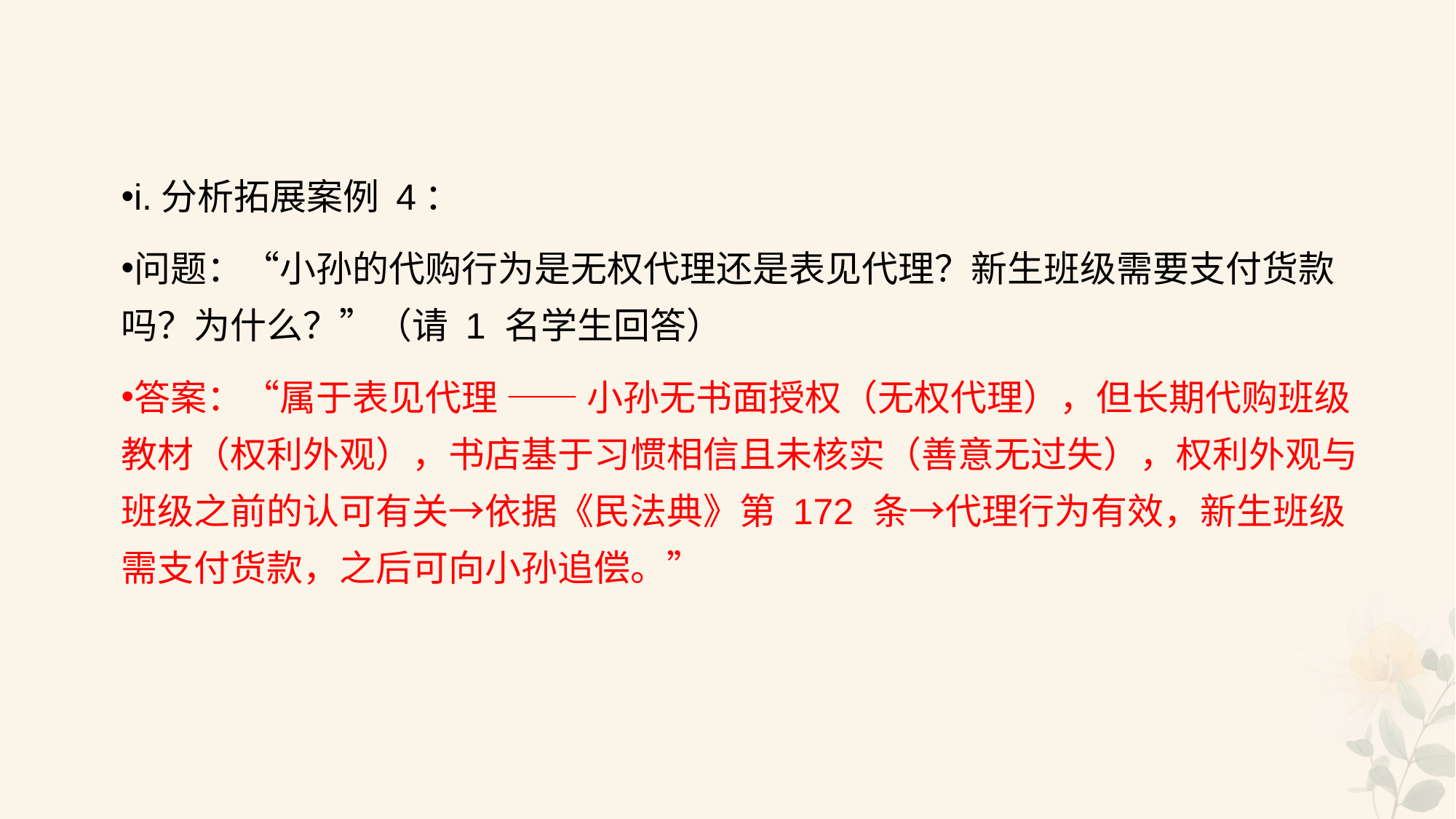

#
i.分析拓展案例 4：
问题：“小孙的代购行为是无权代理还是表见代理？新生班级需要支付货款吗？为什么？”（请 1 名学生回答）
答案：“属于表见代理 —— 小孙无书面授权（无权代理），但长期代购班级教材（权利外观），书店基于习惯相信且未核实（善意无过失），权利外观与班级之前的认可有关→依据《民法典》第 172 条→代理行为有效，新生班级需支付货款，之后可向小孙追偿。”